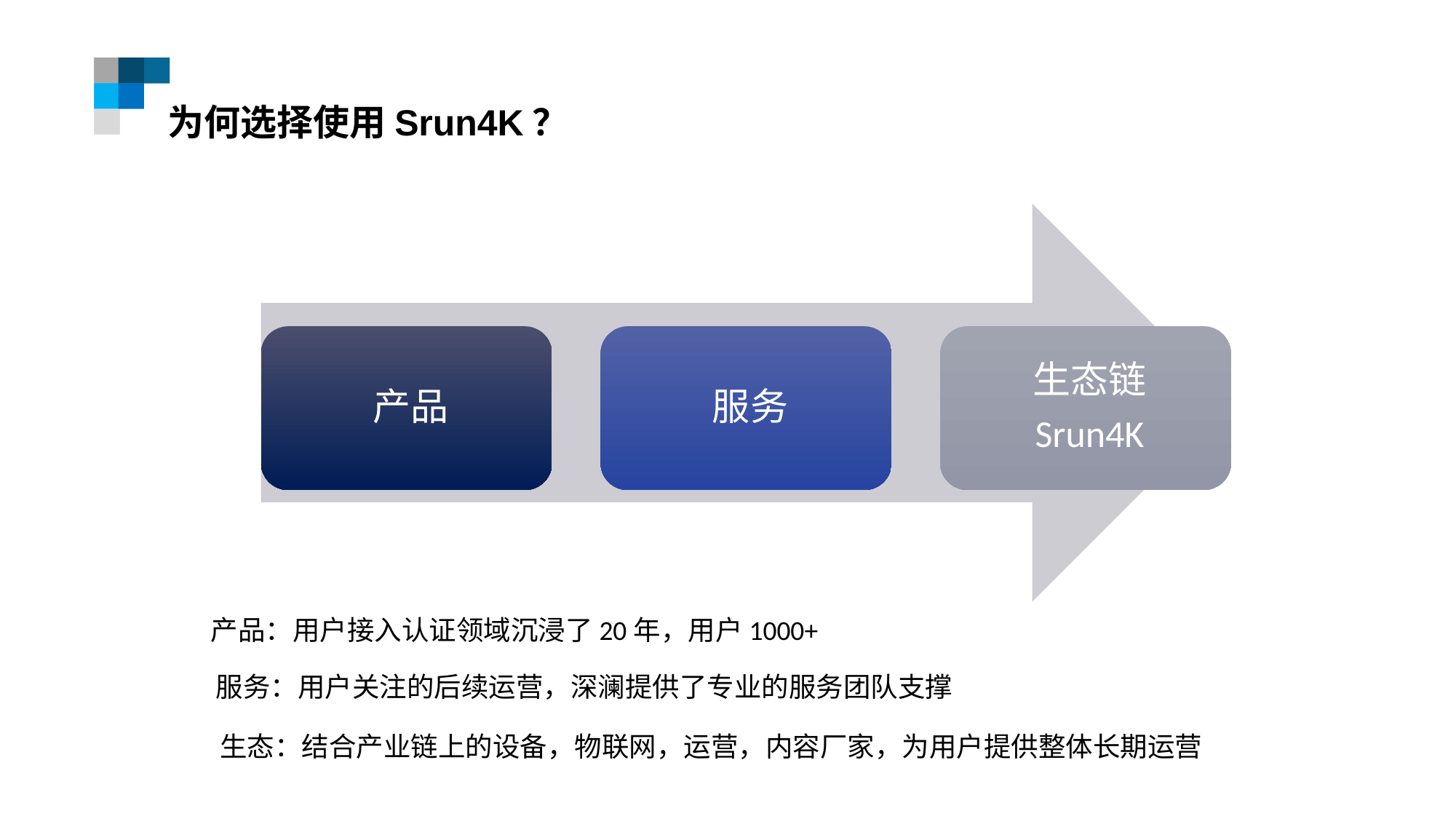

为何选择使用Srun4K？
产品
服务
生态链
Srun4K
标题数字等都可以通过点击和重新输入进行更改。标题数字等都可以通过点击和重新输入进行更改。

标题数字等都可以通过点击和重新输入进行更改。标题数字等都可以通过点击和重新输入进行更改。

产品：用户接入认证领域沉浸了20年，用户1000+
服务：用户关注的后续运营，深澜提供了专业的服务团队支撑
生态：结合产业链上的设备，物联网，运营，内容厂家，为用户提供整体长期运营